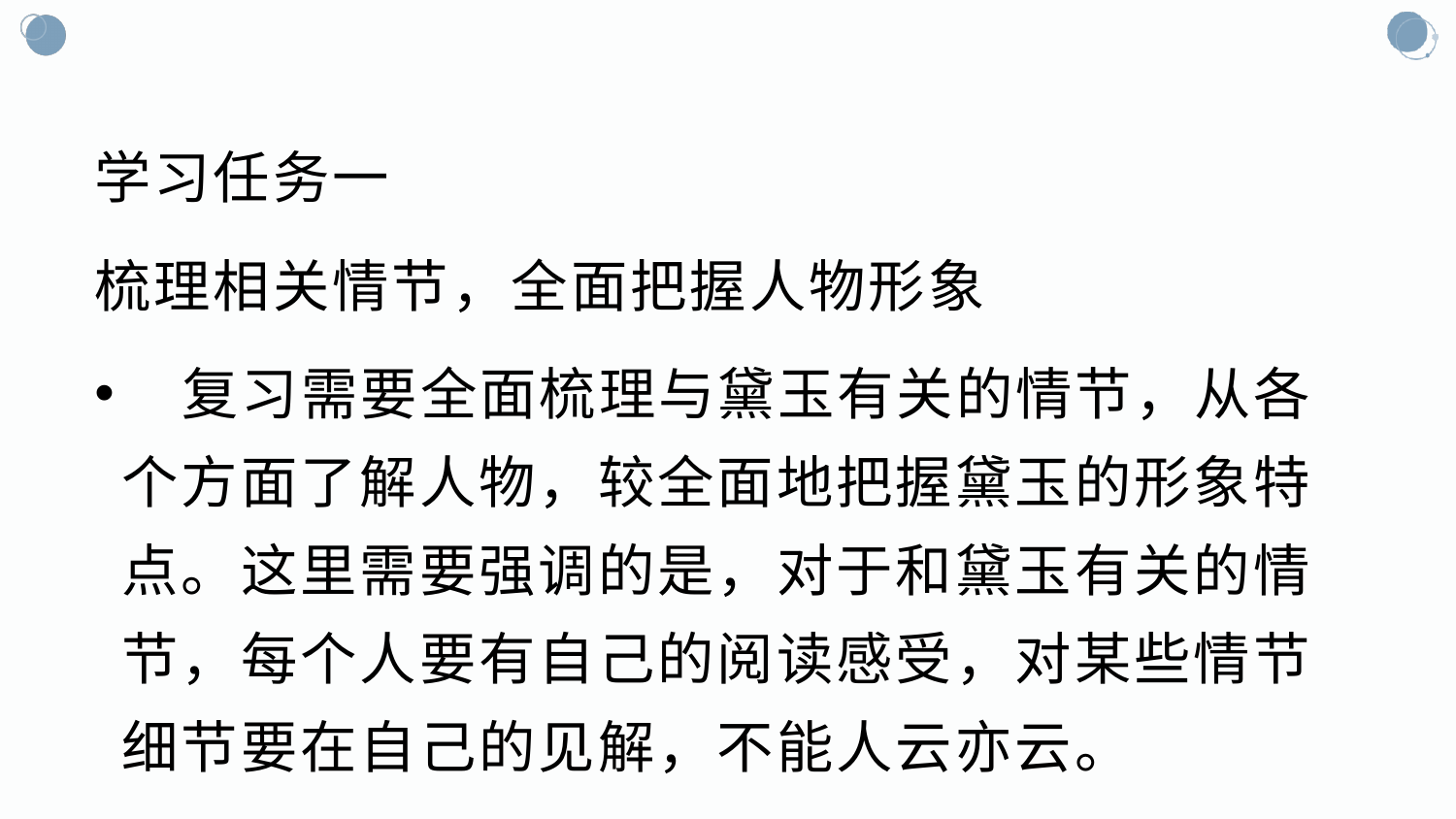

#
学习任务一
梳理相关情节，全面把握人物形象
   复习需要全面梳理与黛玉有关的情节，从各个方面了解人物，较全面地把握黛玉的形象特点。这里需要强调的是，对于和黛玉有关的情节，每个人要有自己的阅读感受，对某些情节细节要在自己的见解，不能人云亦云。